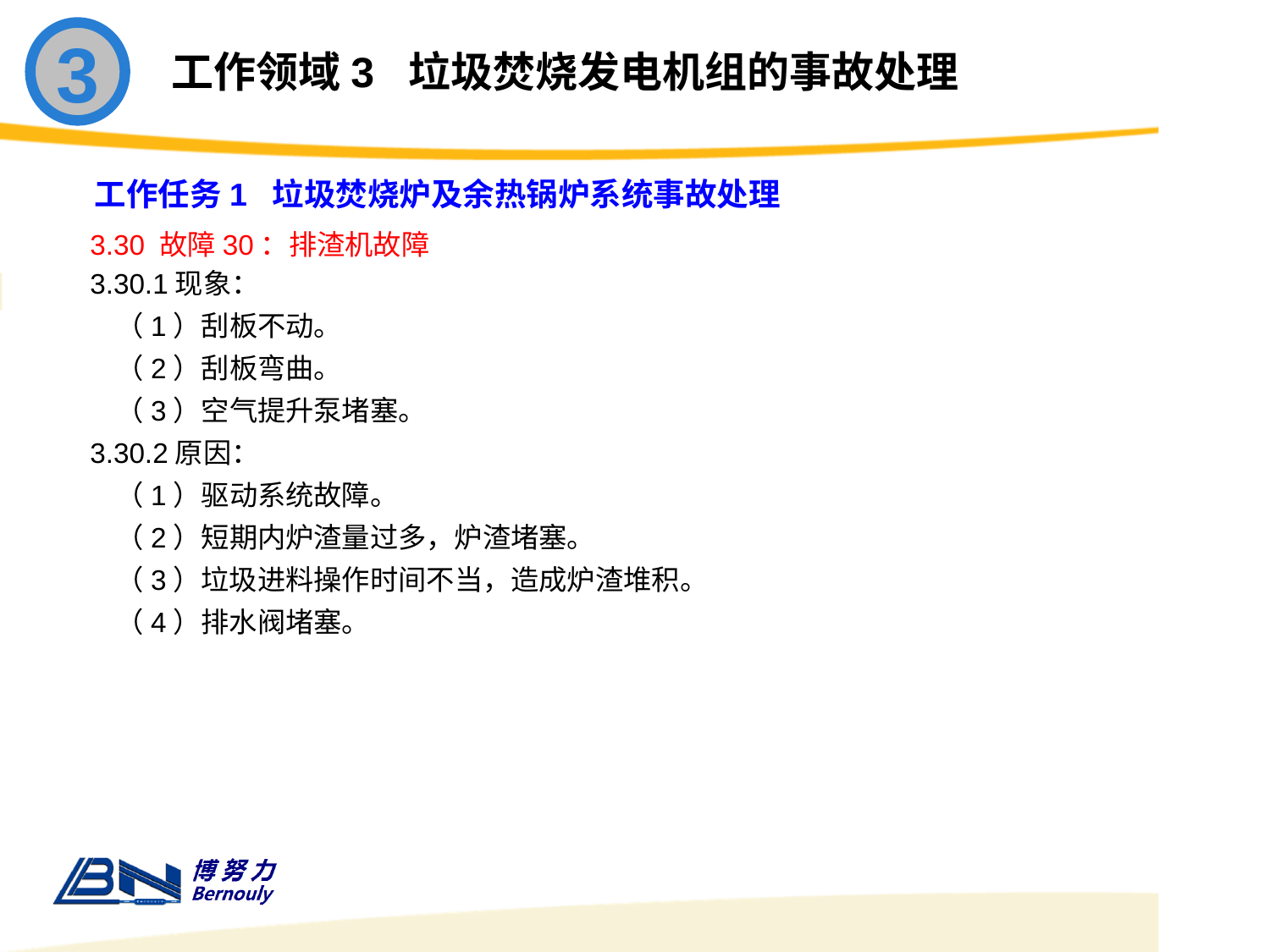

3
工作领域3  垃圾焚烧发电机组的事故处理
工作任务1  垃圾焚烧炉及余热锅炉系统事故处理
3.30 故障30：排渣机故障
3.30.1现象：
   （1）刮板不动。
   （2）刮板弯曲。
   （3）空气提升泵堵塞。
3.30.2原因：
   （1）驱动系统故障。
   （2）短期内炉渣量过多，炉渣堵塞。
   （3）垃圾进料操作时间不当，造成炉渣堆积。
   （4）排水阀堵塞。